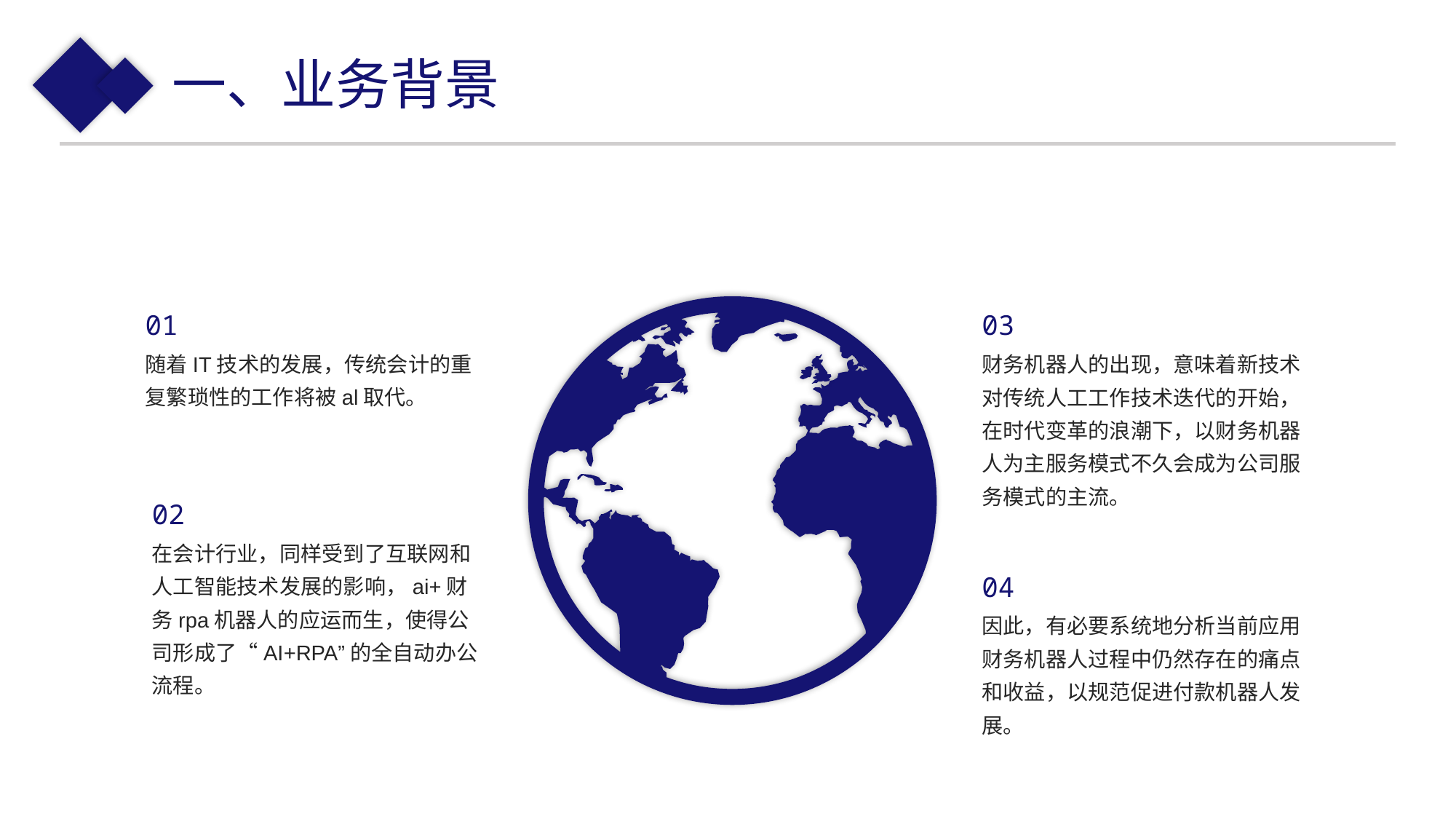

一、业务背景

01
随着IT技术的发展，传统会计的重复繁琐性的工作将被al取代。

03
财务机器人的出现，意味着新技术对传统人工工作技术迭代的开始，在时代变革的浪潮下，以财务机器人为主服务模式不久会成为公司服务模式的主流。
02
在会计行业，同样受到了互联网和人工智能技术发展的影响，ai+财务rpa机器人的应运而生，使得公司形成了“AI+RPA”的全自动办公流程。
04
因此，有必要系统地分析当前应用财务机器人过程中仍然存在的痛点和收益，以规范促进付款机器人发展。